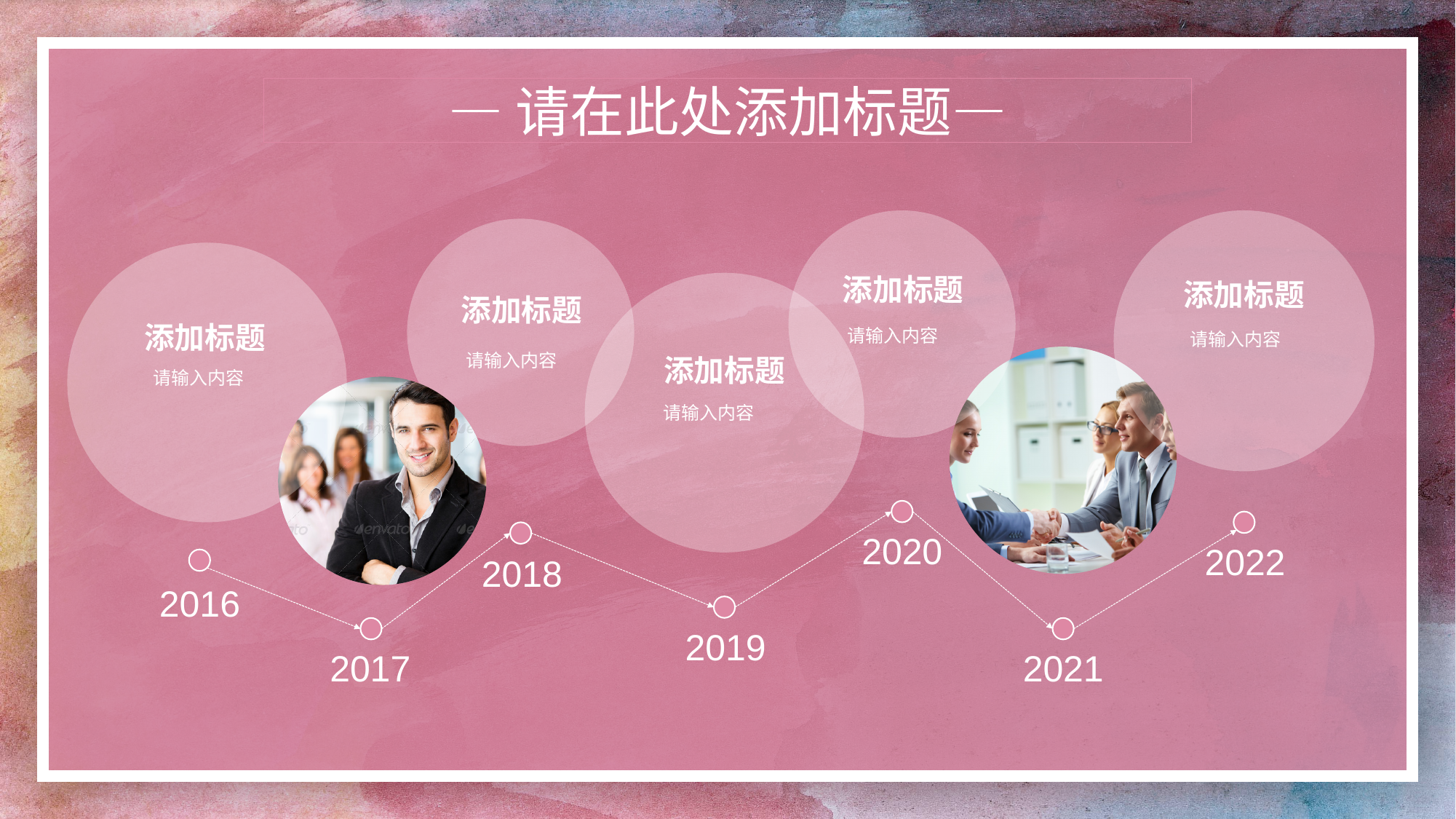

—请在此处添加标题—

添加标题
添加标题

添加标题
请输入内容
添加标题
请输入内容
请输入内容
添加标题

请输入内容

请输入内容

2020
2022
2018
2016
2019
2017
2021